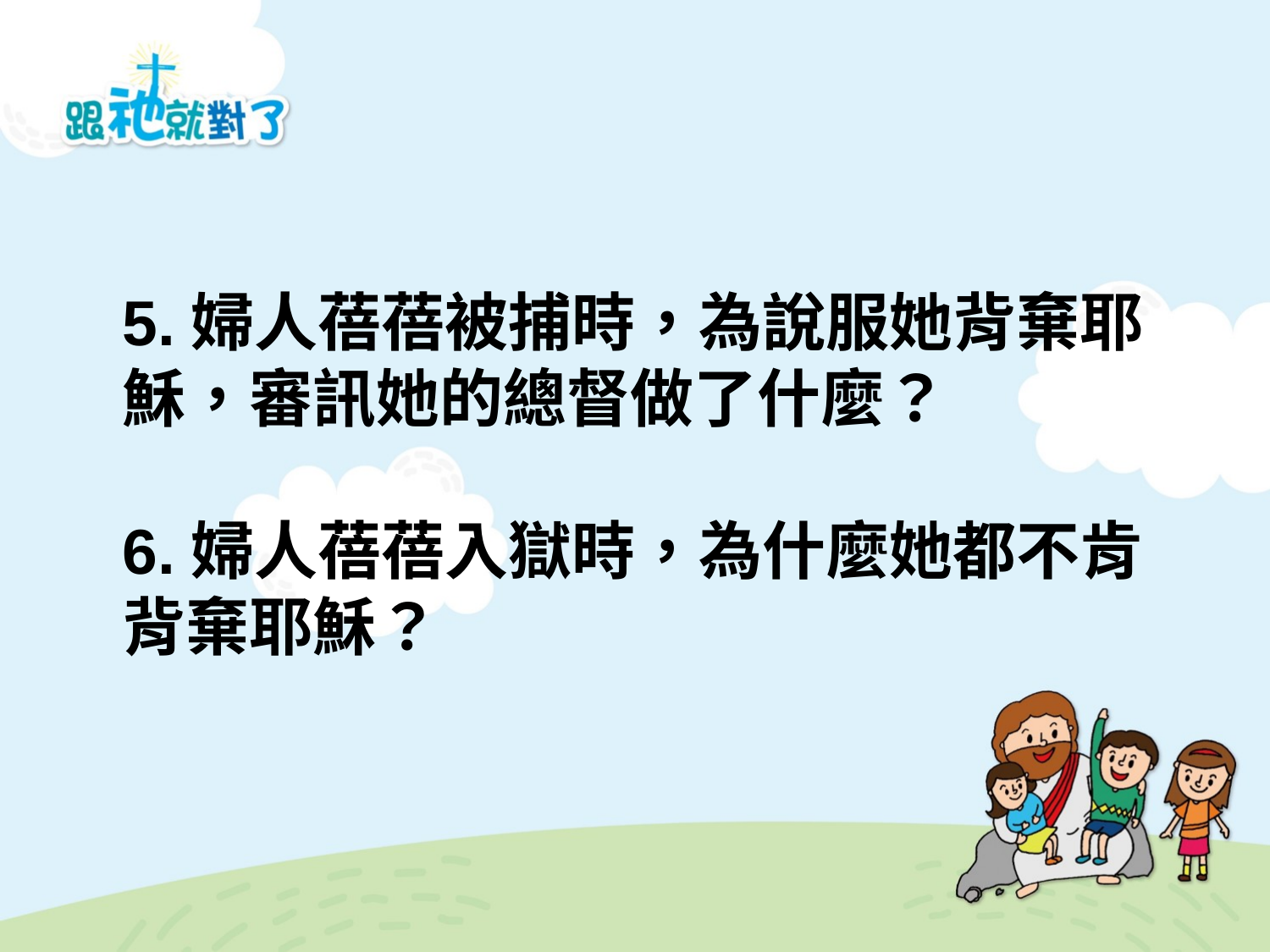

5.婦人蓓蓓被捕時，為說服她背棄耶穌，審訊她的總督做了什麼？

6.婦人蓓蓓入獄時，為什麼她都不肯背棄耶穌？